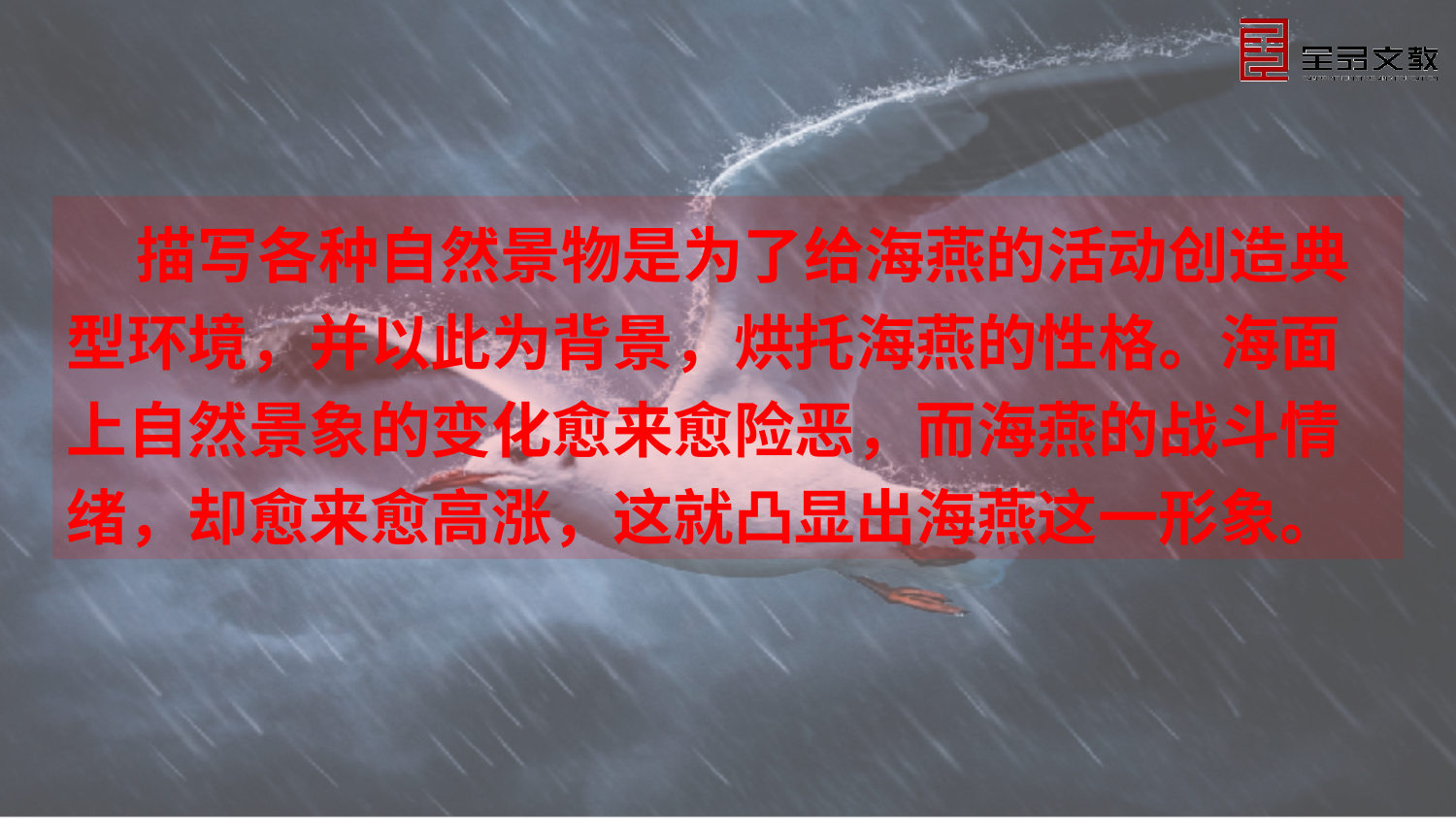

描写各种自然景物是为了给海燕的活动创造典型环境，并以此为背景，烘托海燕的性格。海面上自然景象的变化愈来愈险恶，而海燕的战斗情绪，却愈来愈高涨，这就凸显出海燕这一形象。